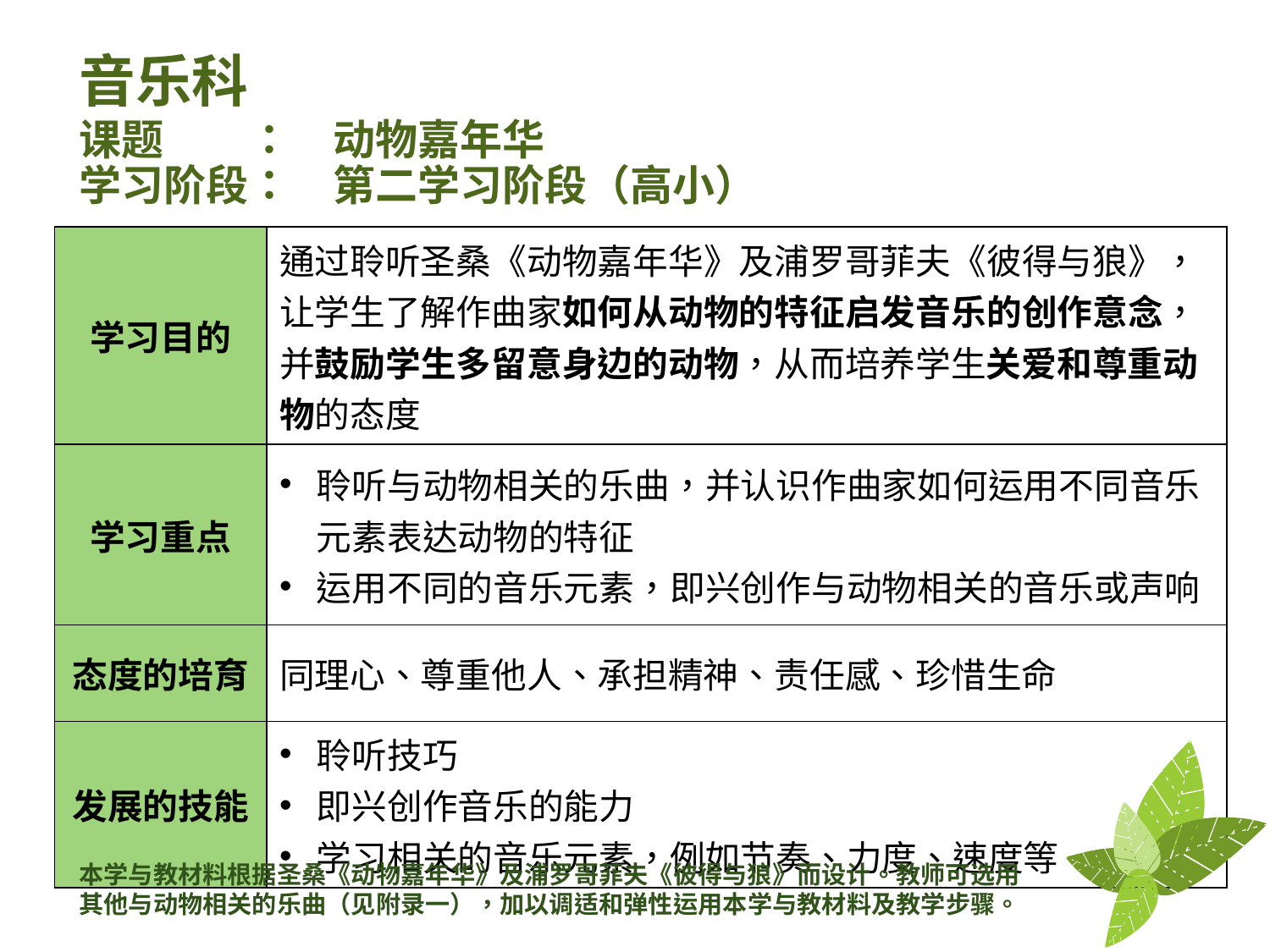

音乐科
# 课题　　：　动物嘉年华 学习阶段：　第二学习阶段（高小）
| 学习目的 | 通过聆听圣桑《动物嘉年华》及浦罗哥菲夫《彼得与狼》，让学生了解作曲家如何从动物的特征启发音乐的创作意念，并鼓励学生多留意身边的动物，从而培养学生关爱和尊重动物的态度 |
| --- | --- |
| 学习重点 | 聆听与动物相关的乐曲，并认识作曲家如何运用不同音乐元素表达动物的特征 运用不同的音乐元素，即兴创作与动物相关的音乐或声响 |
| 态度的培育 | 同理心、尊重他人、承担精神、责任感、珍惜生命 |
| 发展的技能 | 聆听技巧 即兴创作音乐的能力 学习相关的音乐元素，例如节奏、力度、速度等 |

本学与教材料根据圣桑《动物嘉年华》及浦罗哥菲夫《彼得与狼》而设计。教师可选用其他与动物相关的乐曲（见附录一），加以调适和弹性运用本学与教材料及教学步骤。